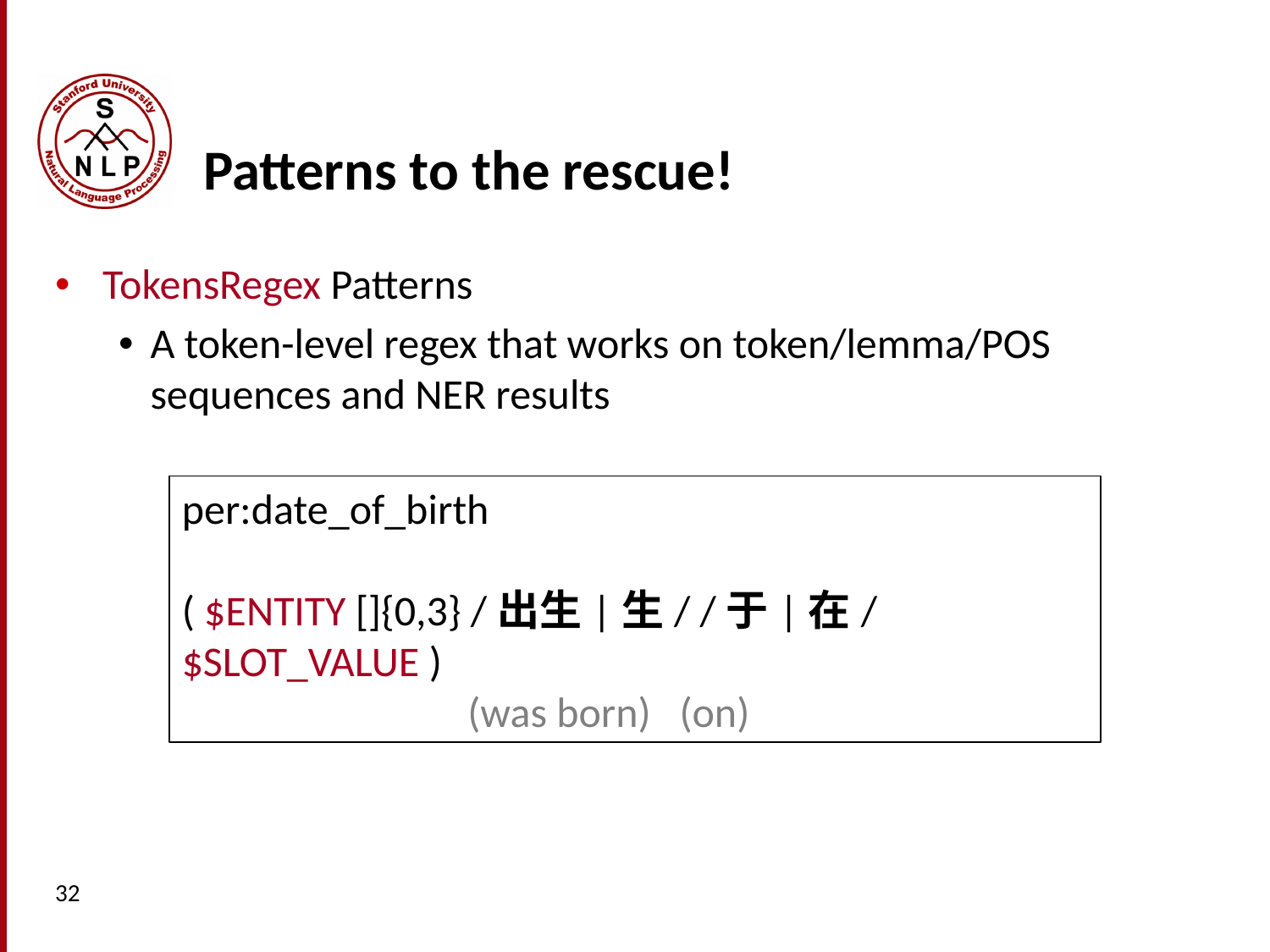

# Patterns to the rescue!
TokensRegex Patterns
A token-level regex that works on token/lemma/POS sequences and NER results

per:date_of_birth

( $ENTITY []{0,3} /出生|生/ /于|在/ $SLOT_VALUE )
                              (was born)   (on)
32